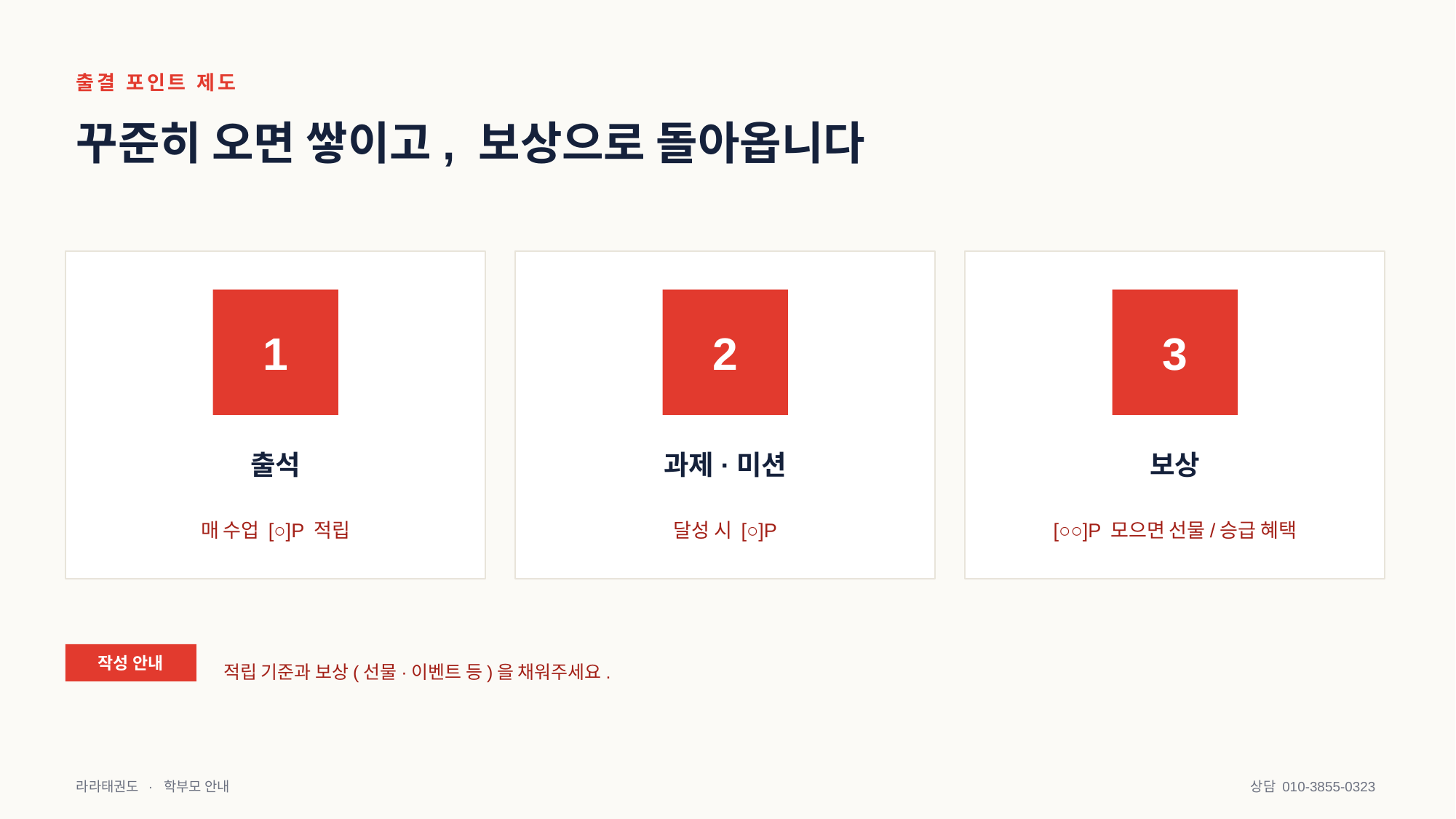

출결 포인트 제도
꾸준히 오면 쌓이고, 보상으로 돌아옵니다

1
2
3
출석
과제·미션
보상
매 수업 [○]P 적립
달성 시 [○]P
[○○]P 모으면 선물/승급 혜택
작성 안내
적립 기준과 보상(선물·이벤트 등)을 채워주세요.
라라태권도  ·  학부모 안내
상담 010-3855-0323